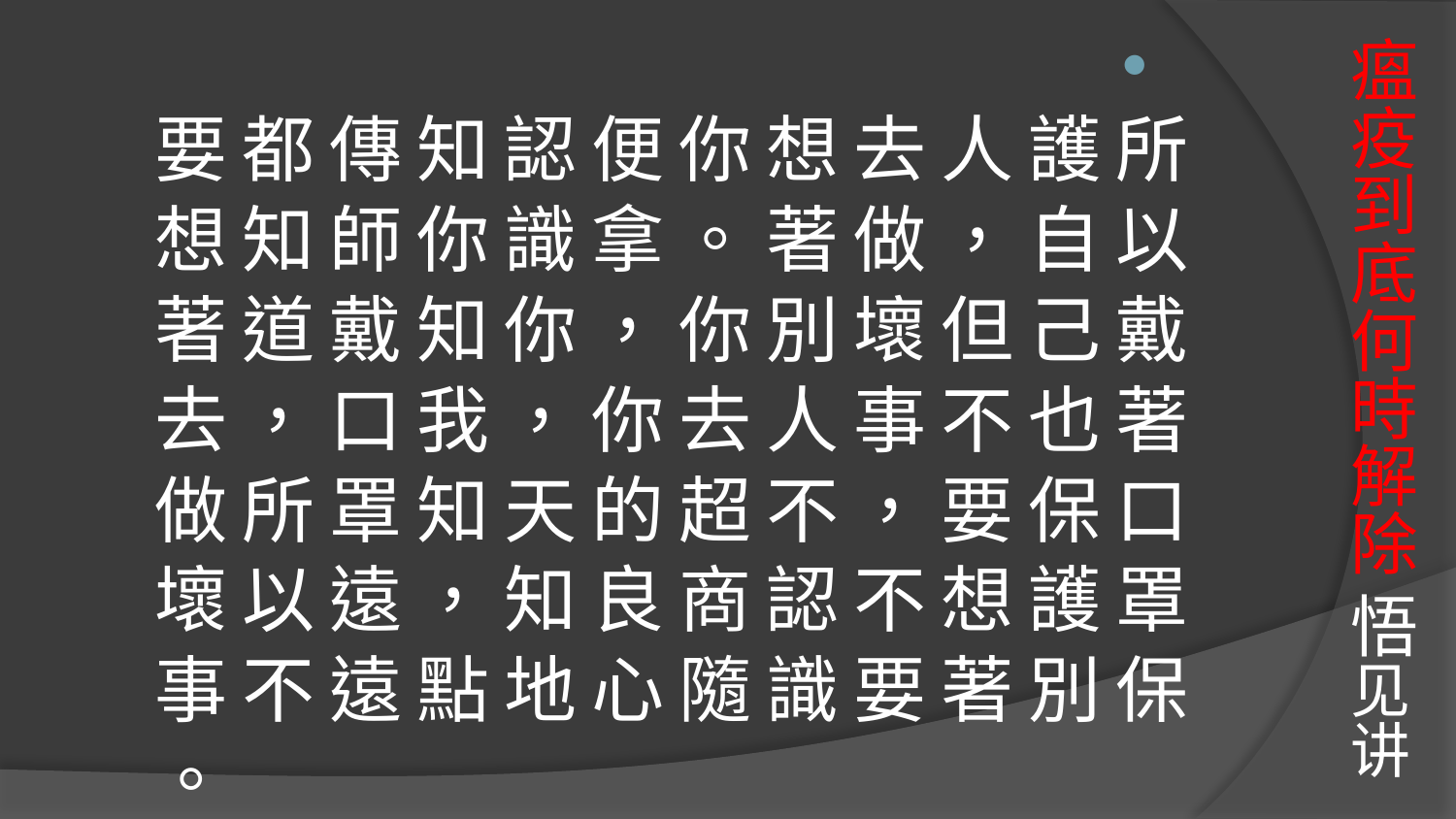

# 瘟疫到底何時解除 悟见讲
所 以 戴 著 口 罩 保 護 自 己 也 保 護 別 人 ， 但 不 要 想 著 去 做 壞 事 ， 不 要 想 著 別 人 不 認 識 你 。 你 去 超 商 隨 便 拿 ， 你 的 良 心 認 識 你 ， 天 知 地 知 你 知 我 知 ， 點 傳 師 戴 口 罩 遠 遠 都 知 道 ， 所 以 不 要 想 著 去 做 壞 事 。